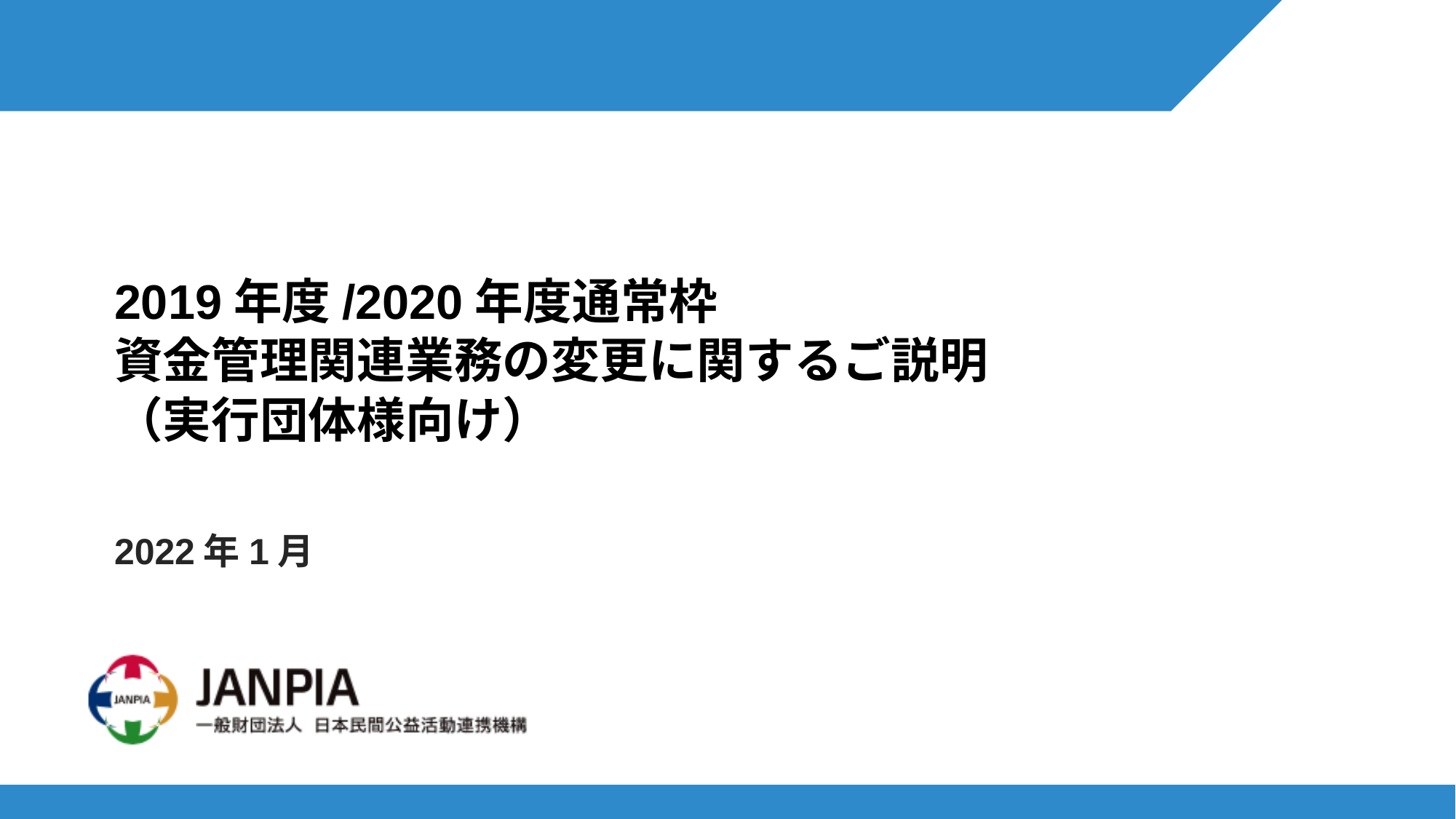

2019年度/2020年度通常枠
資金管理関連業務の変更に関するご説明
（実行団体様向け）
2022年1月